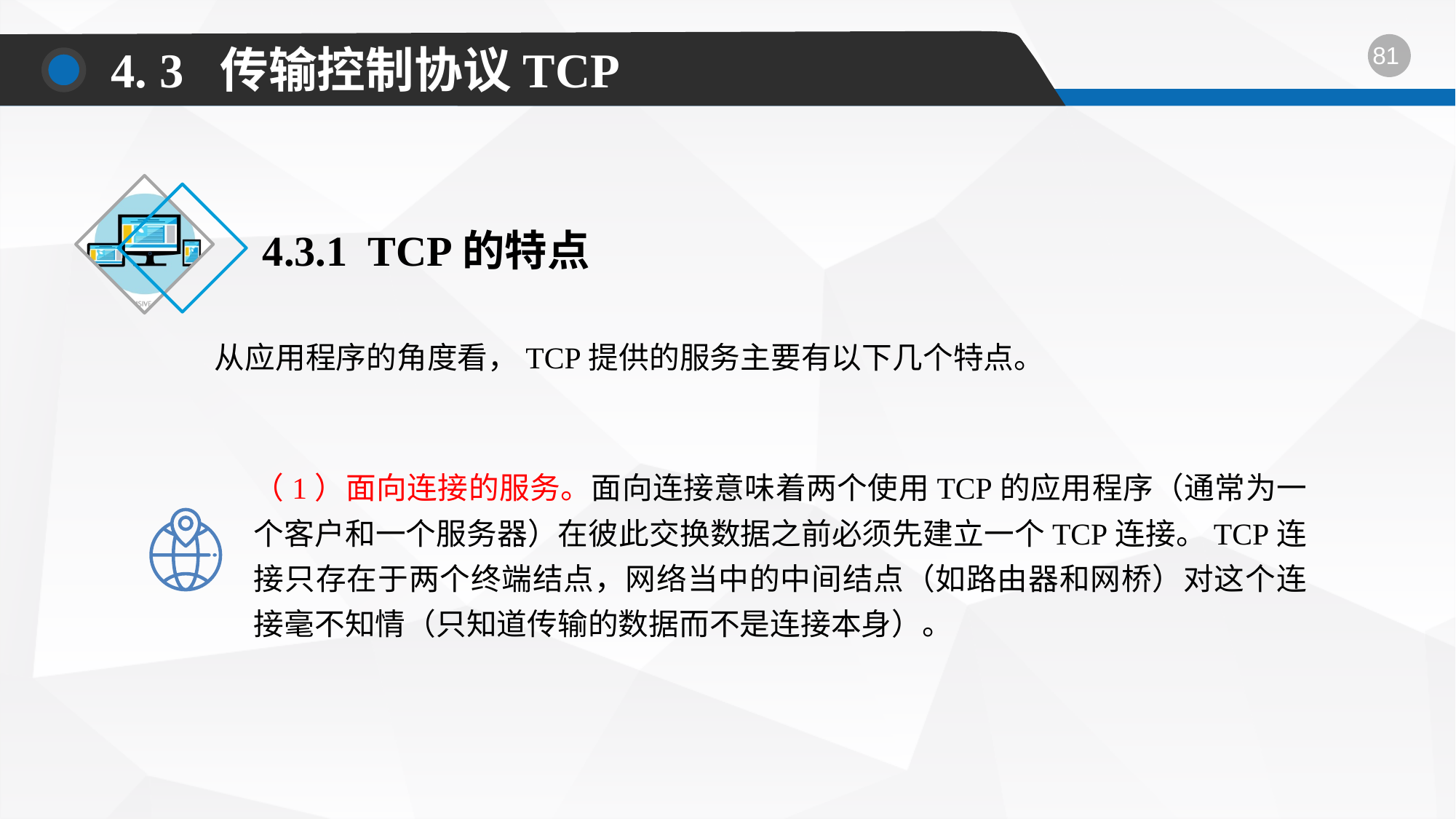

4. 3  传输控制协议TCP

4.3.1  TCP的特点
从应用程序的角度看，TCP提供的服务主要有以下几个特点。
（1）面向连接的服务。面向连接意味着两个使用TCP的应用程序（通常为一个客户和一个服务器）在彼此交换数据之前必须先建立一个TCP连接。TCP连接只存在于两个终端结点，网络当中的中间结点（如路由器和网桥）对这个连接毫不知情（只知道传输的数据而不是连接本身）。